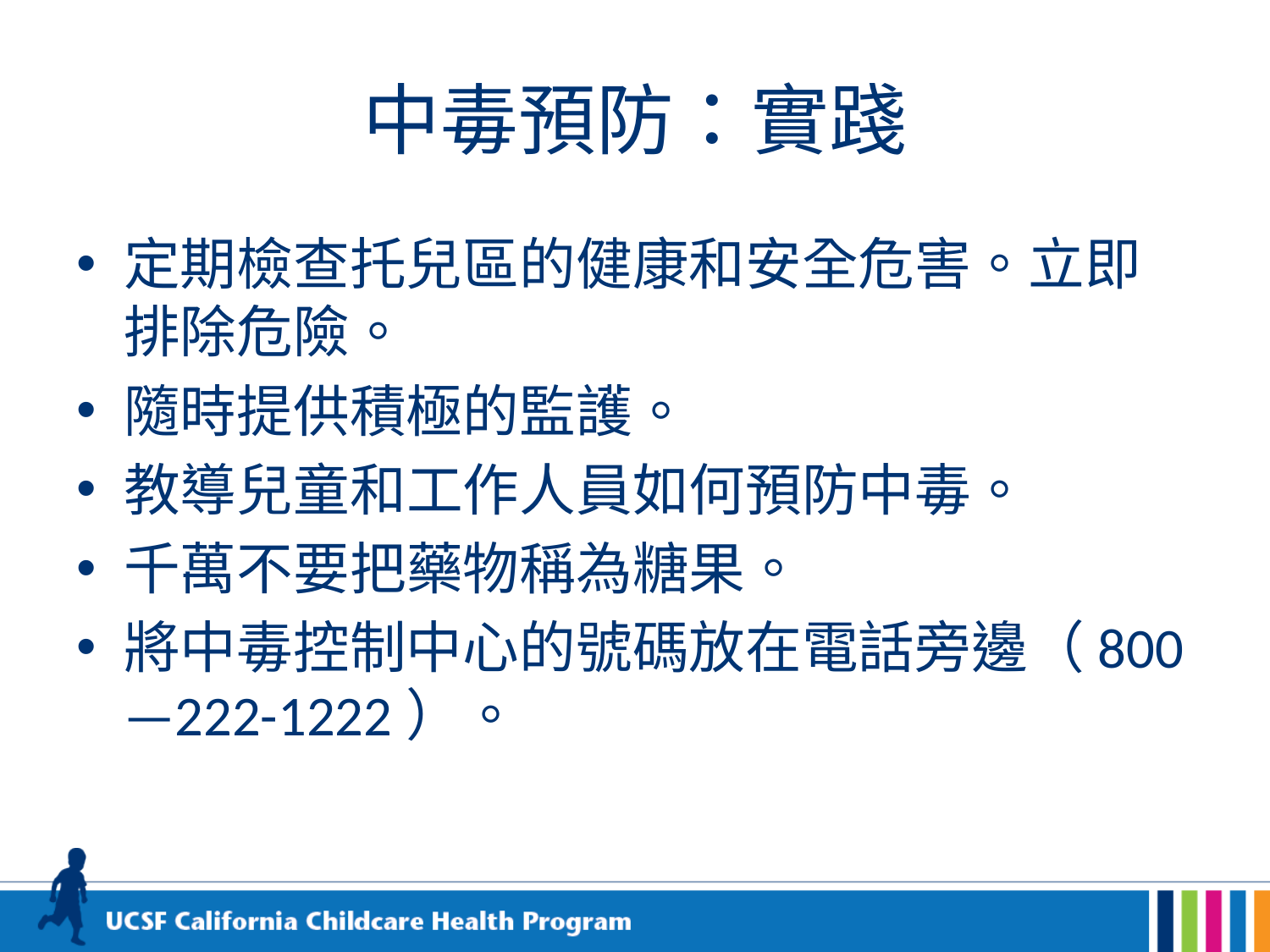

# 中毒預防：實踐
定期檢查托兒區的健康和安全危害。立即排除危險。
隨時提供積極的監護。
教導兒童和工作人員如何預防中毒。
千萬不要把藥物稱為糖果。
將中毒控制中心的號碼放在電話旁邊（800—222-1222）。